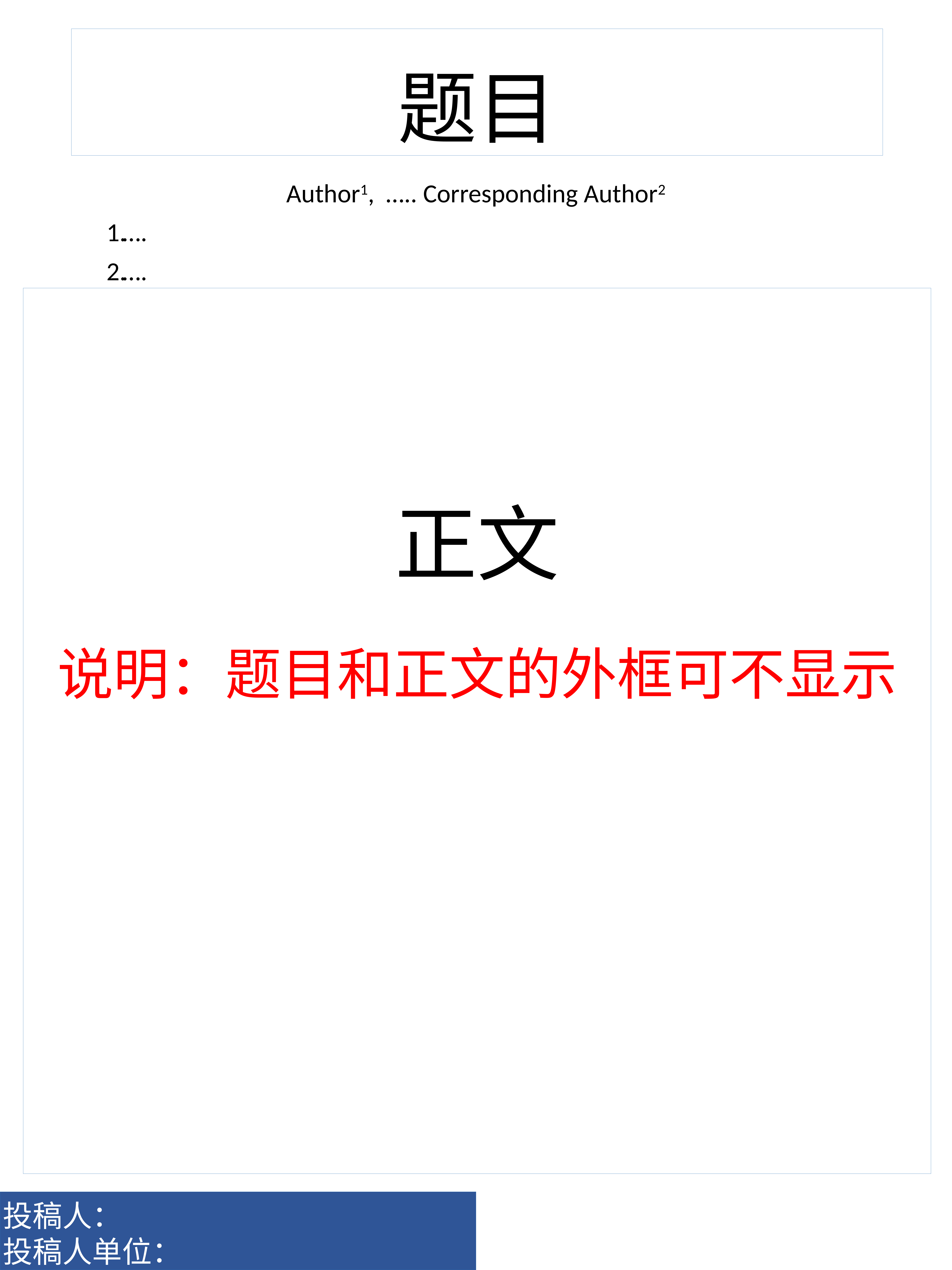

# 题目
Author1,  ….. Corresponding Author2
….
….

正文
说明：题目和正文的外框可不显示
投稿人：
投稿人单位：